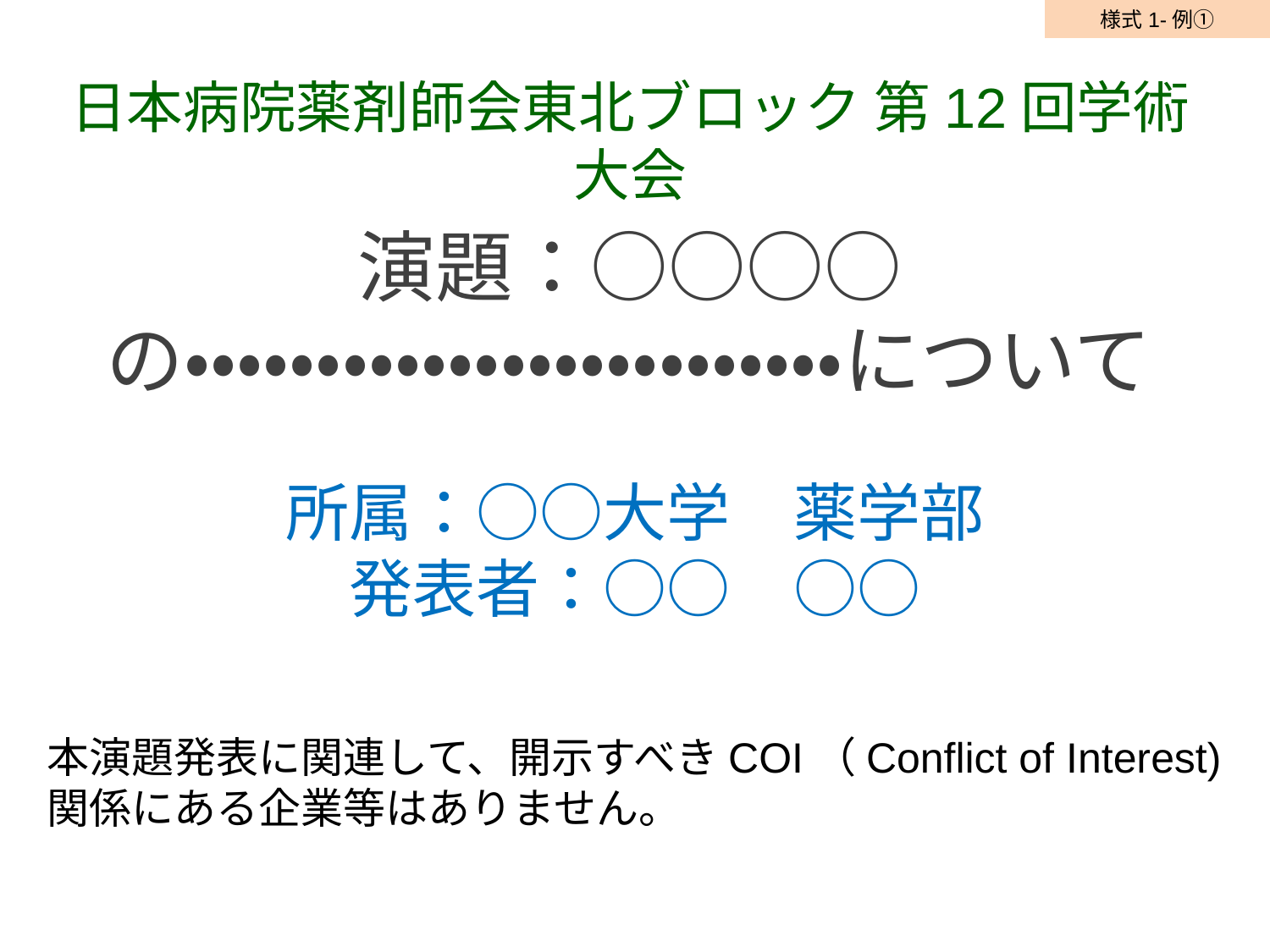

様式1-例①
日本病院薬剤師会東北ブロック 第12回学術大会
演題：○○○○の・・・・・・・・・・・・・・・・・・・・・・・・・について
所属：○○大学　薬学部
発表者：○○　○○
本演題発表に関連して、開示すべきCOI（Conflict of Interest)関係にある企業等はありません。